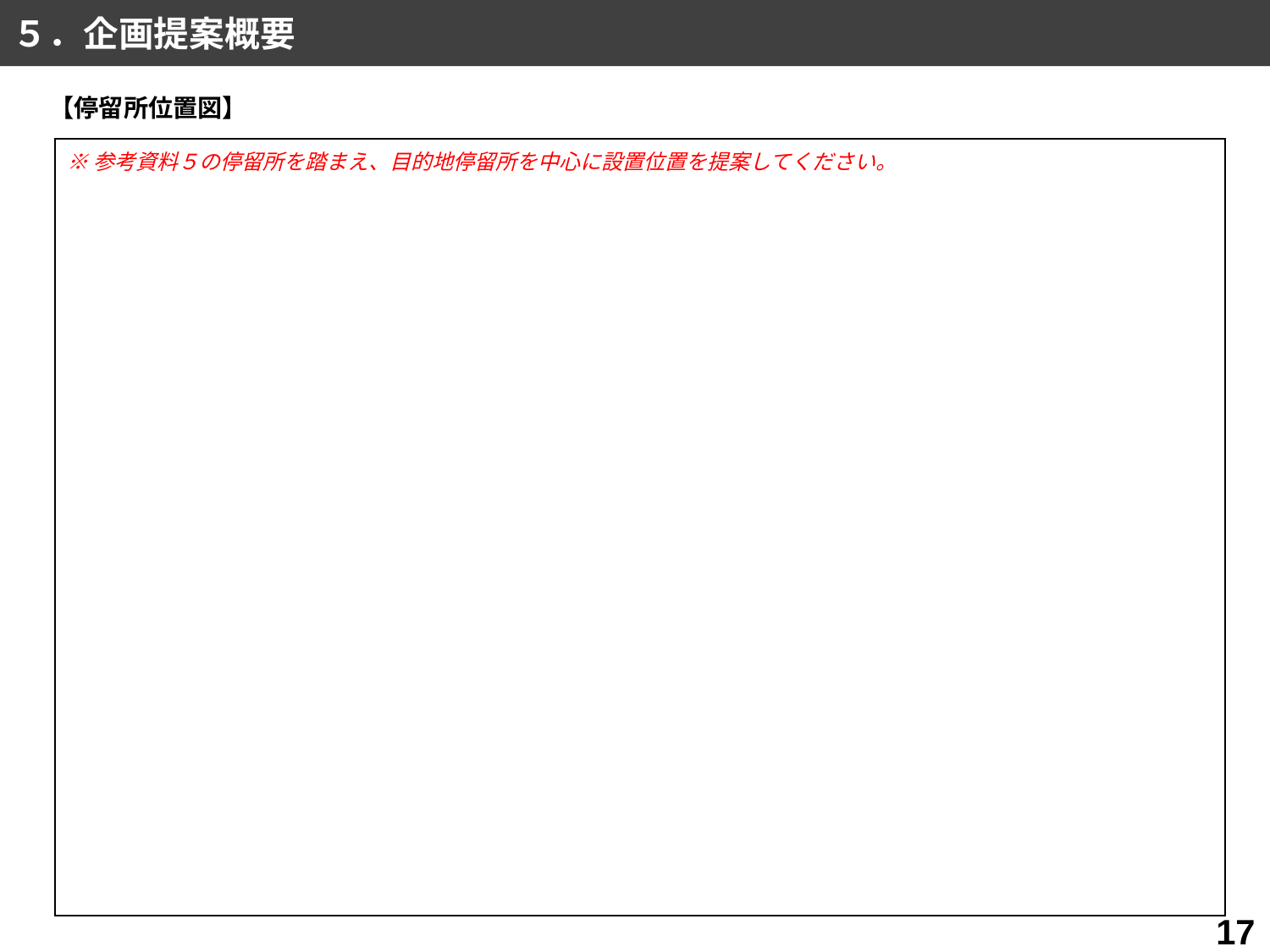

５．企画提案概要
【停留所位置図】
|  |
| --- |
※参考資料５の停留所を踏まえ、目的地停留所を中心に設置位置を提案してください。
17